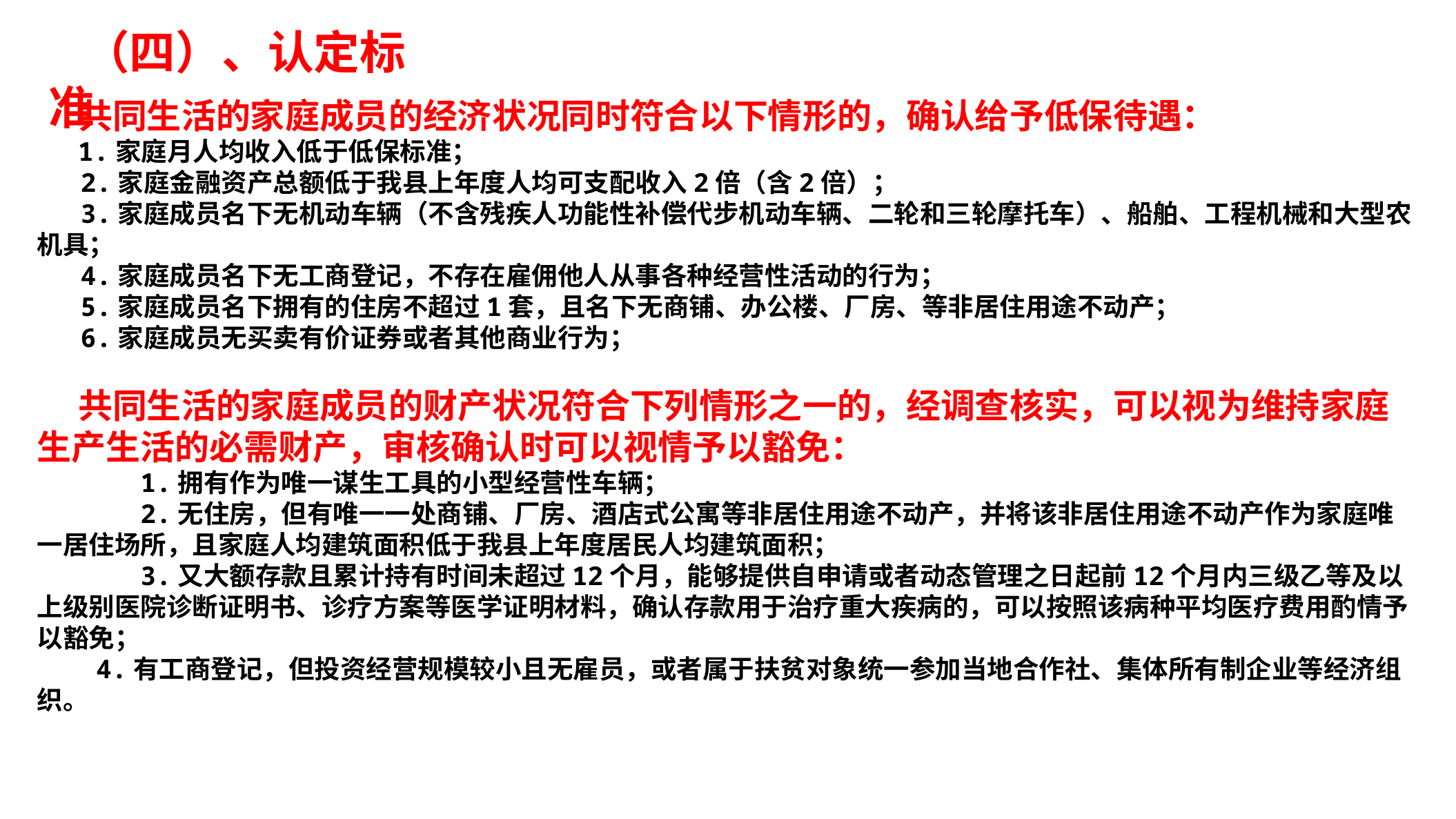

（四）、认定标准
共同生活的家庭成员的经济状况同时符合以下情形的，确认给予低保待遇：
1.家庭月人均收入低于低保标准；
 2.家庭金融资产总额低于我县上年度人均可支配收入2倍（含2倍）；
 3.家庭成员名下无机动车辆（不含残疾人功能性补偿代步机动车辆、二轮和三轮摩托车）、船舶、工程机械和大型农机具；
 4.家庭成员名下无工商登记，不存在雇佣他人从事各种经营性活动的行为；
 5.家庭成员名下拥有的住房不超过1套，且名下无商铺、办公楼、厂房、等非居住用途不动产；
 6.家庭成员无买卖有价证券或者其他商业行为；

共同生活的家庭成员的财产状况符合下列情形之一的，经调查核实，可以视为维持家庭生产生活的必需财产，审核确认时可以视情予以豁免：
	1.拥有作为唯一谋生工具的小型经营性车辆；
	2.无住房，但有唯一一处商铺、厂房、酒店式公寓等非居住用途不动产，并将该非居住用途不动产作为家庭唯一居住场所，且家庭人均建筑面积低于我县上年度居民人均建筑面积；
	3.又大额存款且累计持有时间未超过12个月，能够提供自申请或者动态管理之日起前12个月内三级乙等及以上级别医院诊断证明书、诊疗方案等医学证明材料，确认存款用于治疗重大疾病的，可以按照该病种平均医疗费用酌情予以豁免；
  4.有工商登记，但投资经营规模较小且无雇员，或者属于扶贫对象统一参加当地合作社、集体所有制企业等经济组织。